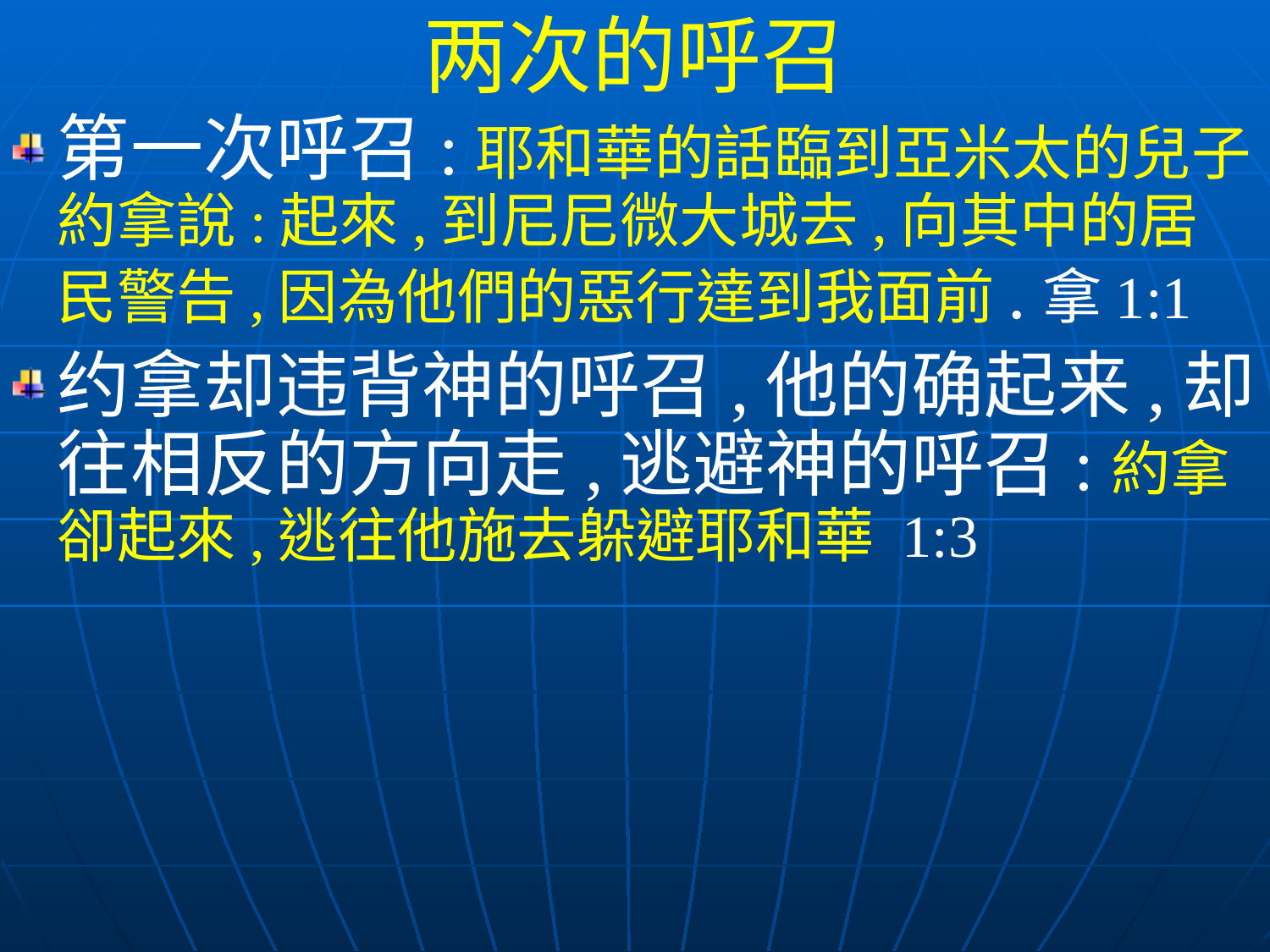

两次的呼召
第一次呼召:耶和華的話臨到亞米太的兒子約拿說:起來,到尼尼微大城去,向其中的居民警告,因為他們的惡行達到我面前.拿1:1
约拿却违背神的呼召,他的确起来,却往相反的方向走,逃避神的呼召:約拿卻起來,逃往他施去躲避耶和華 1:3
逃避的原因:从后来的记载知道约拿歧视外邦人,不愿意尼尼微人悔改
约拿起来并不是遵从神的呼召,而是逃往西班牙的铊施